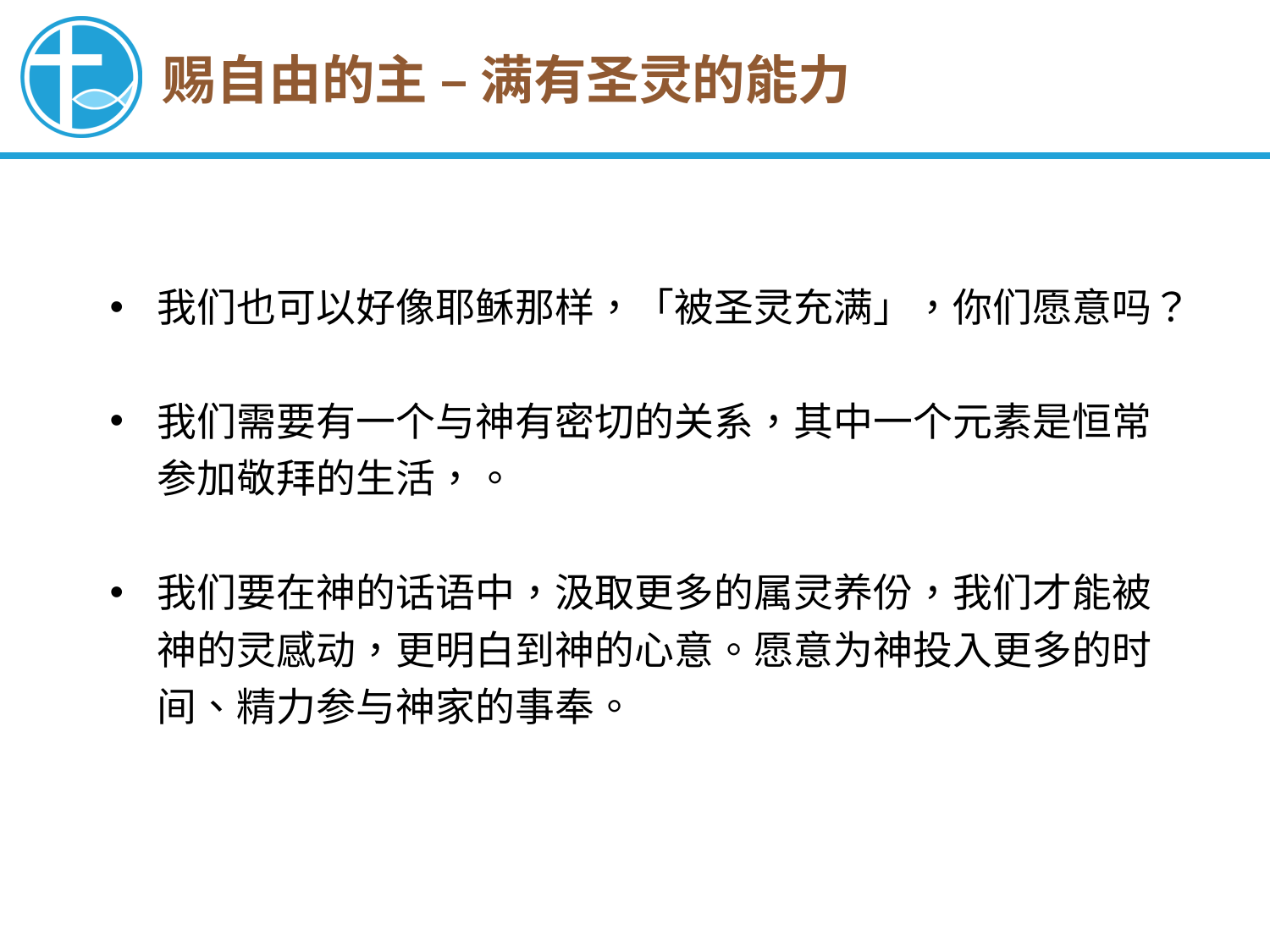

赐自由的主 – 满有圣灵的能力
我们也可以好像耶稣那样，「被圣灵充满」，你们愿意吗？

我们需要有一个与神有密切的关系，其中一个元素是恒常参加敬拜的生活，。

我们要在神的话语中，汲取更多的属灵养份，我们才能被神的灵感动，更明白到神的心意。愿意为神投入更多的时间、精力参与神家的事奉。